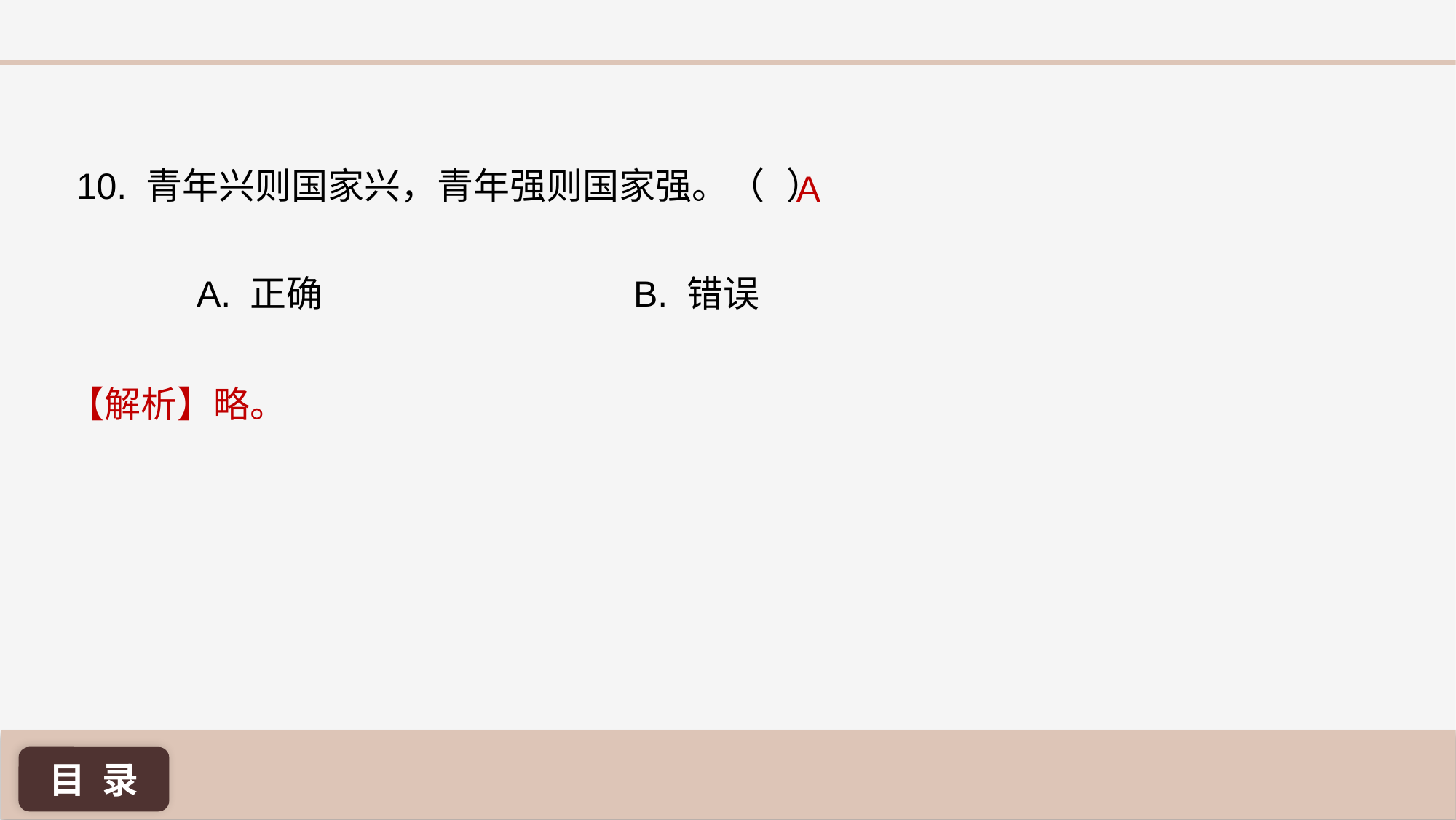

10. 青年兴则国家兴，青年强则国家强。（ 	）
A
A. 正确 			B. 错误
【解析】略。